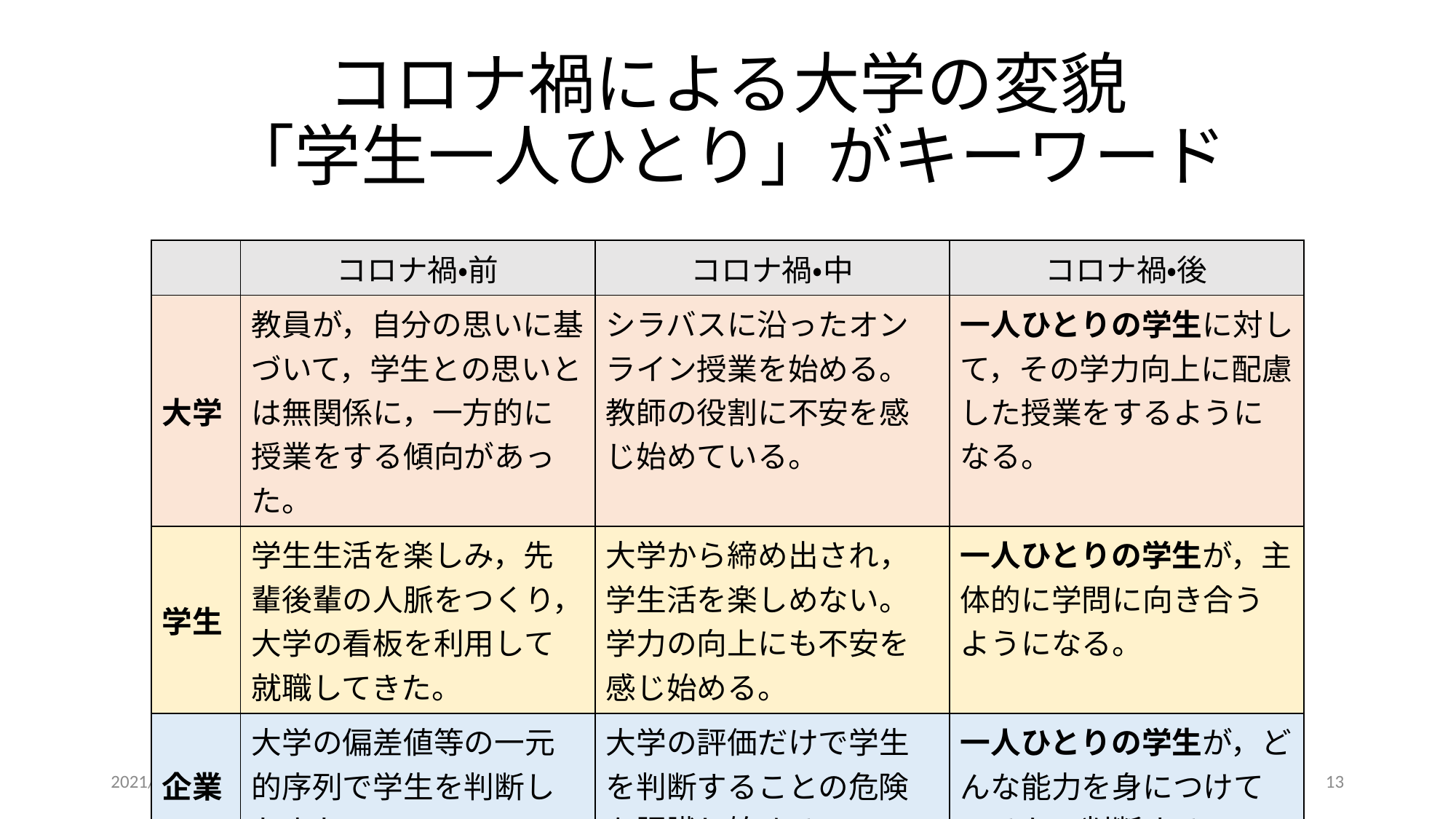

# コロナ禍による大学の変貌 「学生一人ひとり」がキーワード
|  | コロナ禍・前 | コロナ禍・中 | コロナ禍・後 |
| --- | --- | --- | --- |
| 大学 | 教員が，自分の思いに基づいて，学生との思いとは無関係に，一方的に授業をする傾向があった。 | シラバスに沿ったオンライン授業を始める。教師の役割に不安を感じ始めている。 | 一人ひとりの学生に対して，その学力向上に配慮した授業をするようになる。 |
| 学生 | 学生生活を楽しみ，先輩後輩の人脈をつくり，大学の看板を利用して就職してきた。 | 大学から締め出され，学生活を楽しめない。 学力の向上にも不安を感じ始める。 | 一人ひとりの学生が，主体的に学問に向き合うようになる。 |
| 企業 | 大学の偏差値等の一元的序列で学生を判断したきた。 | 大学の評価だけで学生を判断することの危険を認識し始める。 | 一人ひとりの学生が，どんな能力を身につけているかで判断する。 |
2021/1/13
Yamada Hokoku & SDGs
13